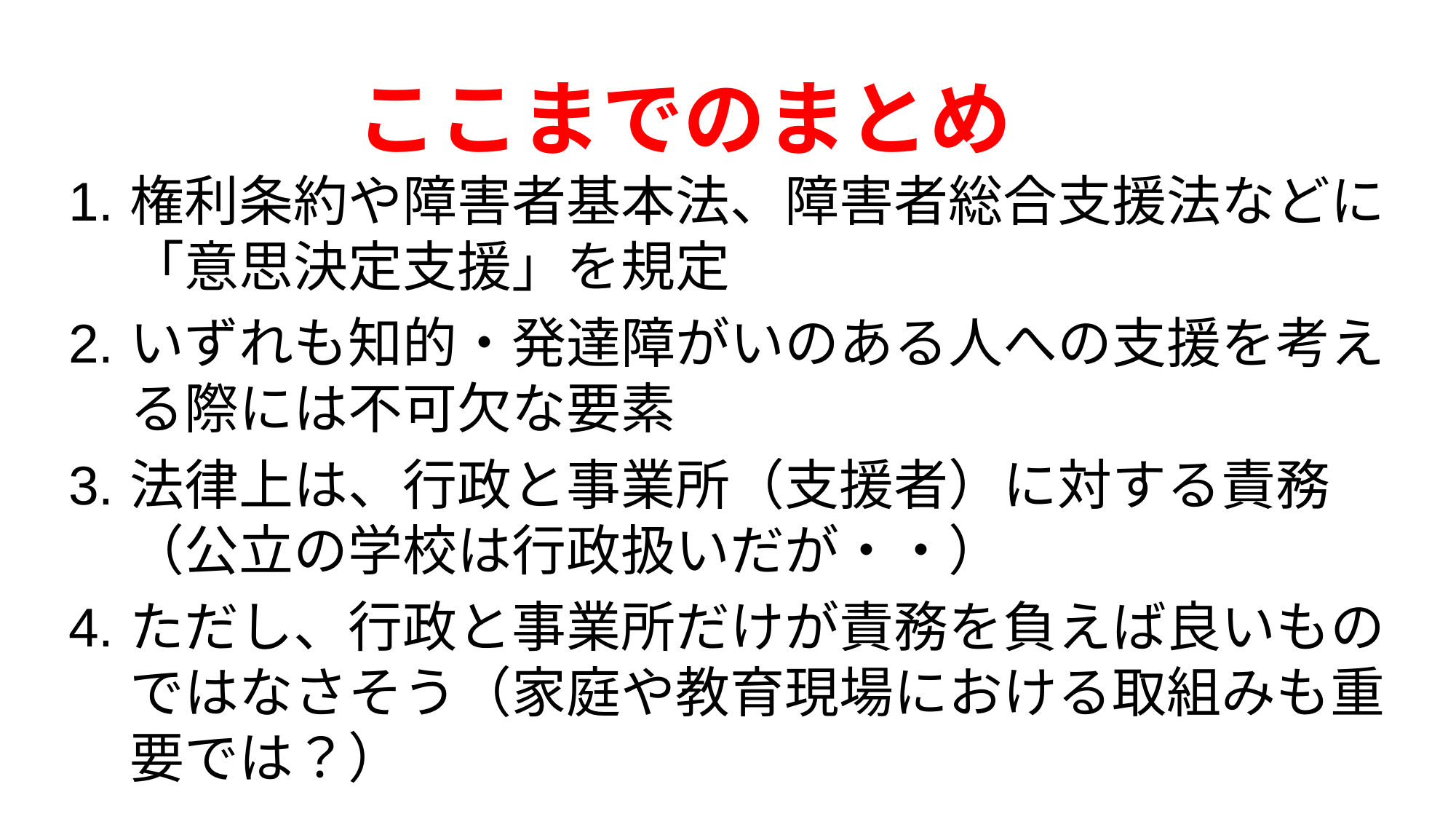

# ここまでのまとめ
権利条約や障害者基本法、障害者総合支援法などに「意思決定支援」を規定
いずれも知的・発達障がいのある人への支援を考える際には不可欠な要素
法律上は、行政と事業所（支援者）に対する責務（公立の学校は行政扱いだが・・）
ただし、行政と事業所だけが責務を負えば良いものではなさそう（家庭や教育現場における取組みも重要では？）